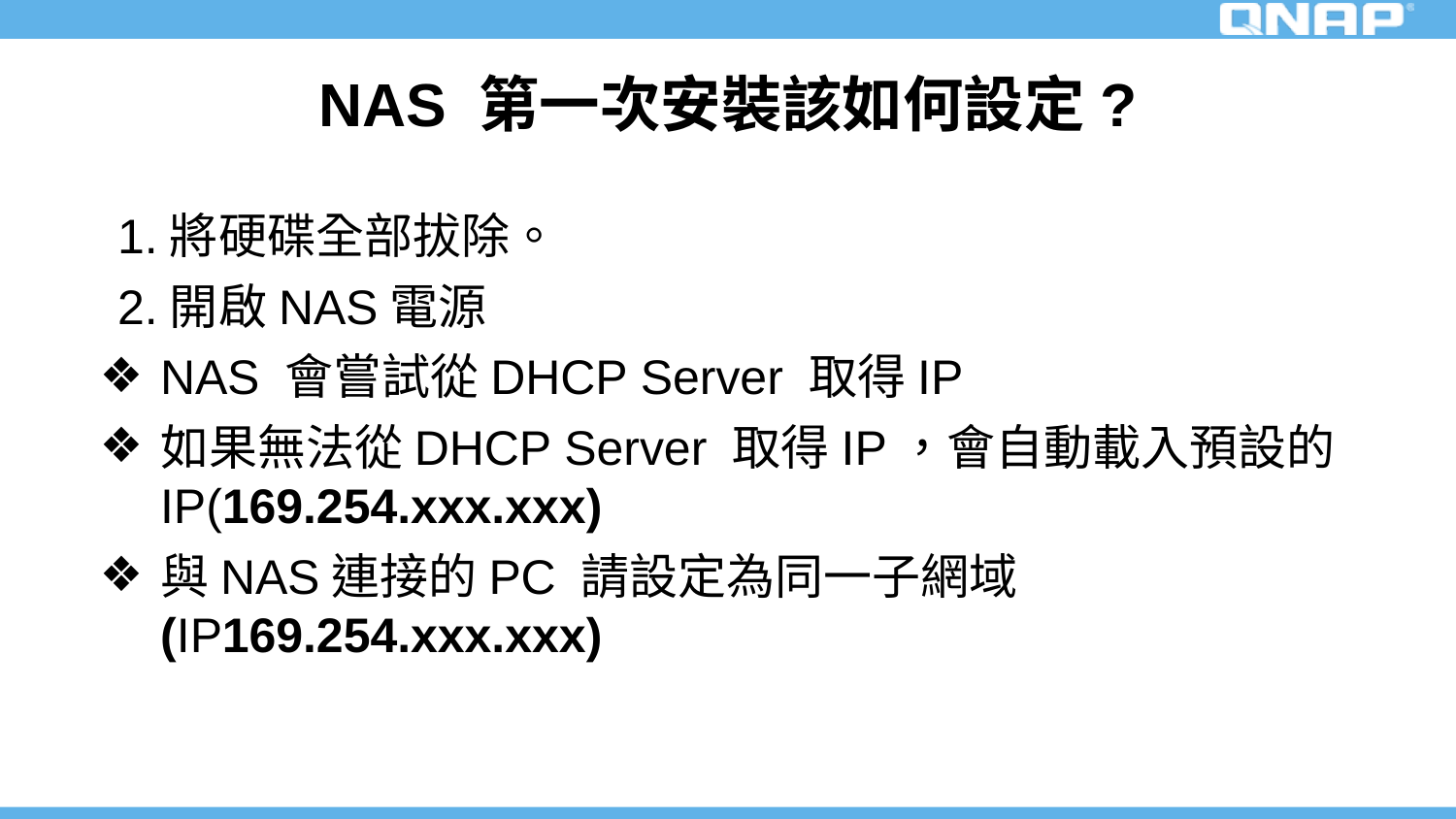

# NAS 第一次安裝該如何設定?
1.將硬碟全部拔除。
2.開啟NAS電源
NAS 會嘗試從DHCP Server 取得IP
如果無法從DHCP Server 取得IP，會自動載入預設的IP(169.254.xxx.xxx)
與NAS連接的PC 請設定為同一子網域(IP169.254.xxx.xxx)